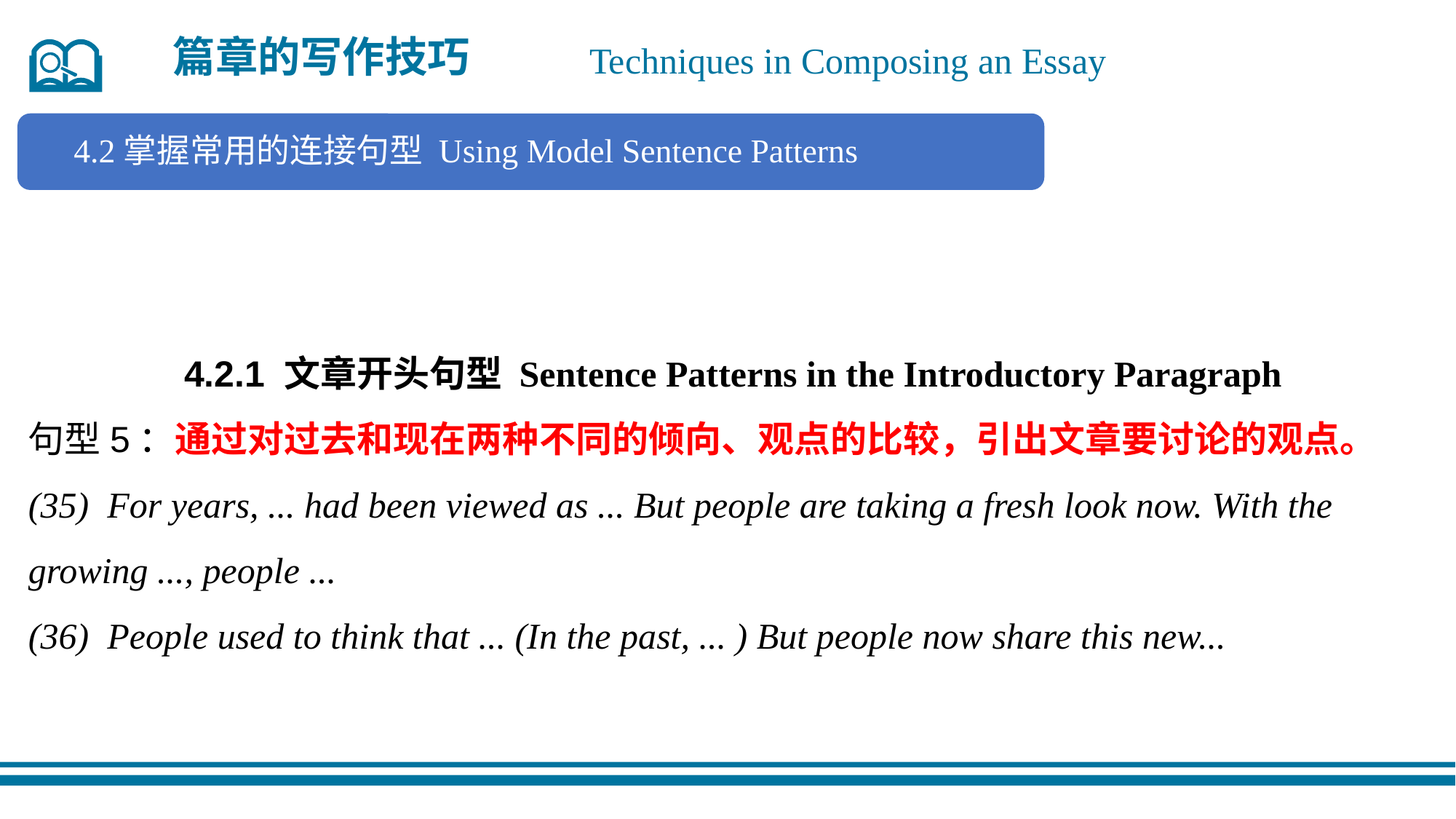

篇章的写作技巧
Techniques in Composing an Essay
4.2掌握常用的连接句型 Using Model Sentence Patterns

4.2.1 文章开头句型 Sentence Patterns in the Introductory Paragraph
句型5：通过对过去和现在两种不同的倾向、观点的比较，引出文章要讨论的观点。
(35)  For years, ... had been viewed as ... But people are taking a fresh look now. With the
growing ..., people ...
(36)  People used to think that ... (In the past, ... ) But people now share this new...